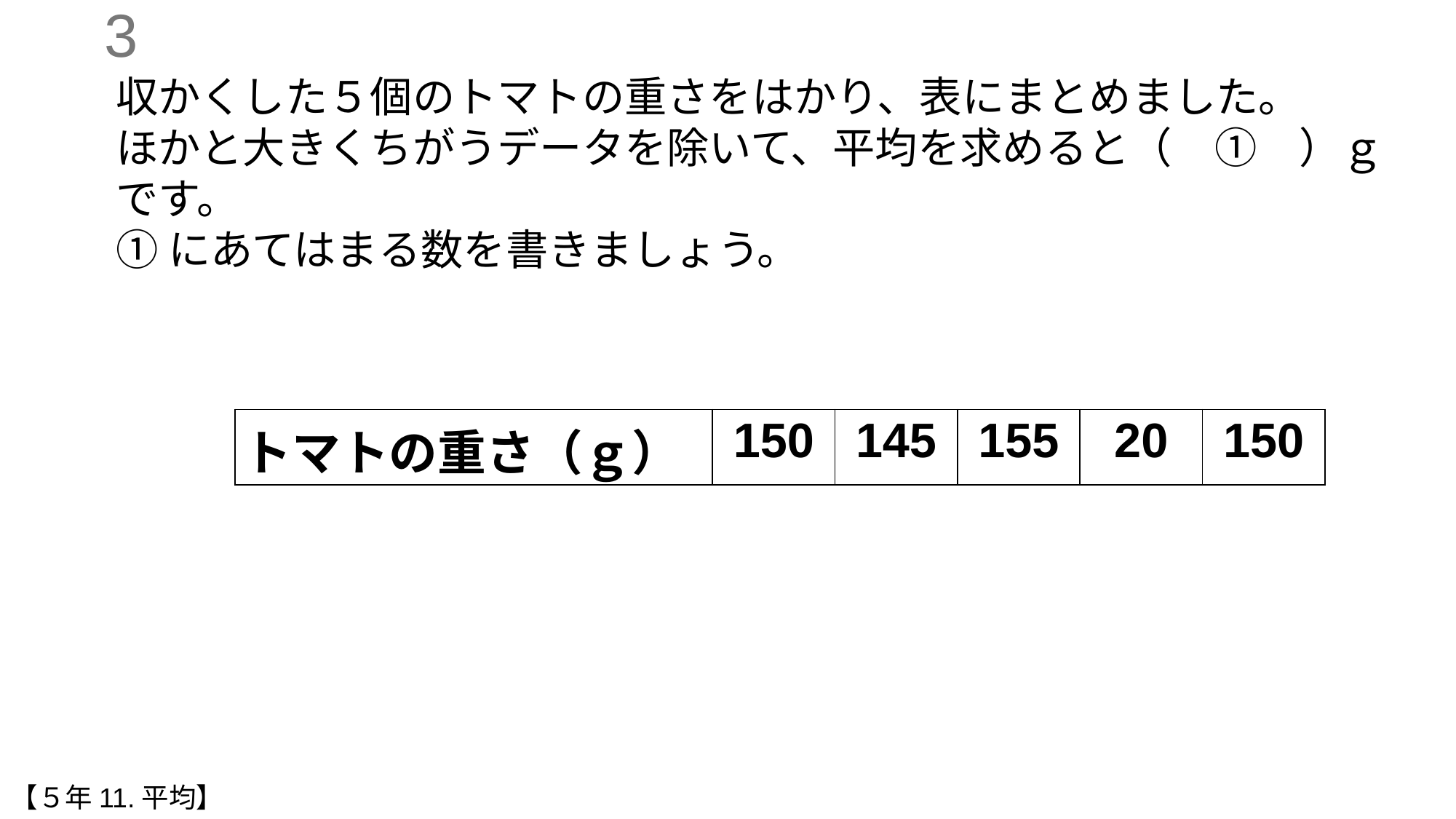

3
収かくした５個のトマトの重さをはかり、表にまとめました。
ほかと大きくちがうデータを除いて、平均を求めると（　①　）ｇです。
①にあてはまる数を書きましょう。
| トマトの重さ（ｇ） | 150 | 145 | 155 | 20 | 150 |
| --- | --- | --- | --- | --- | --- |
【５年11.平均】